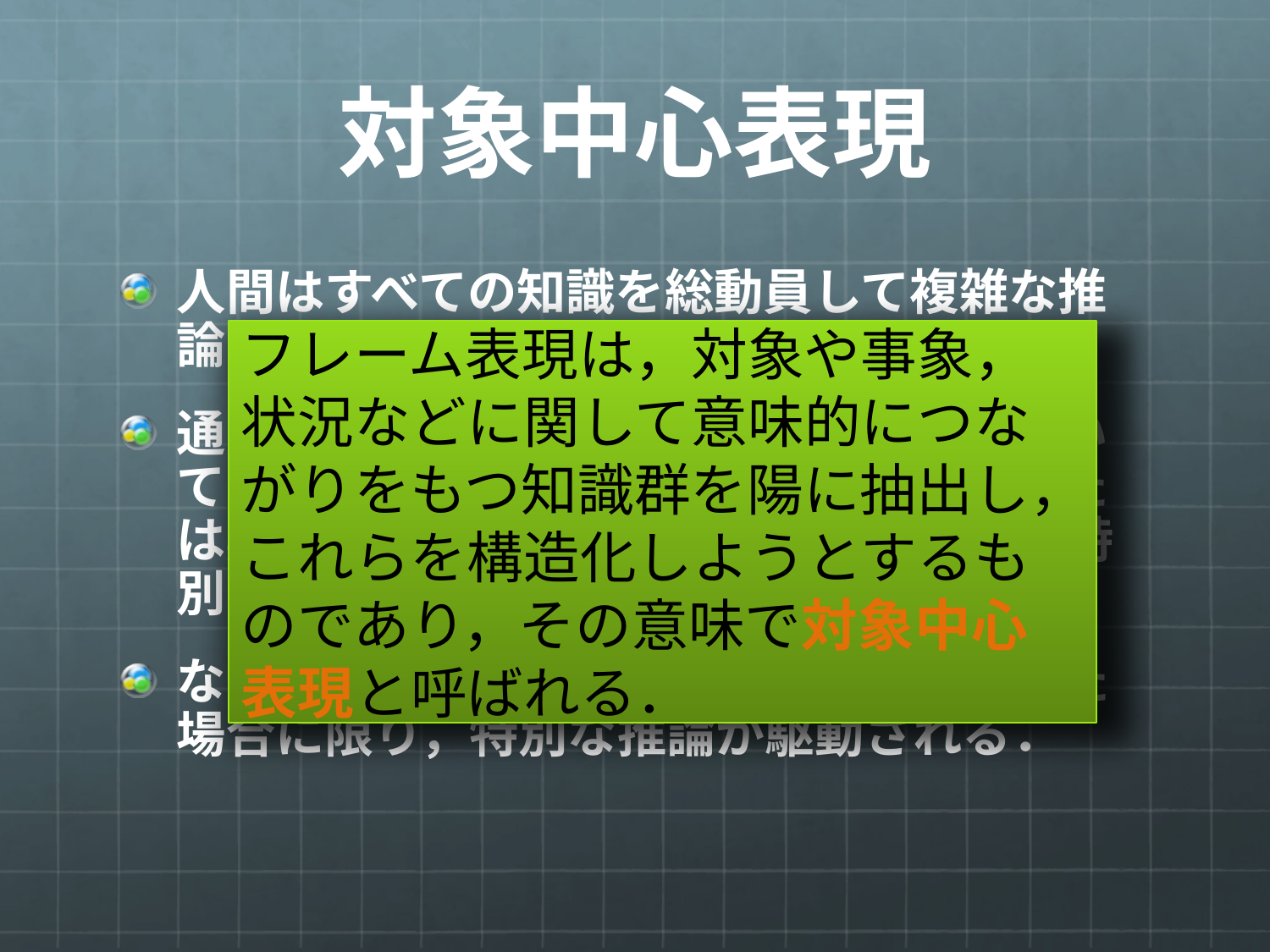

# 対象中心表現
人間はすべての知識を総動員して複雑な推論や計算をしているわけではない．
通常は典型的(prototypical)な状況についての知識を用いて，現実の状況が予測または期待される範囲内で推移するならば，特別な推論を必要としない．
なにか予想されないような事態が起こった場合に限り，特別な推論が駆動される．
フレーム表現は，対象や事象，状況などに関して意味的につながりをもつ知識群を陽に抽出し，これらを構造化しようとするものであり，その意味で対象中心表現と呼ばれる．